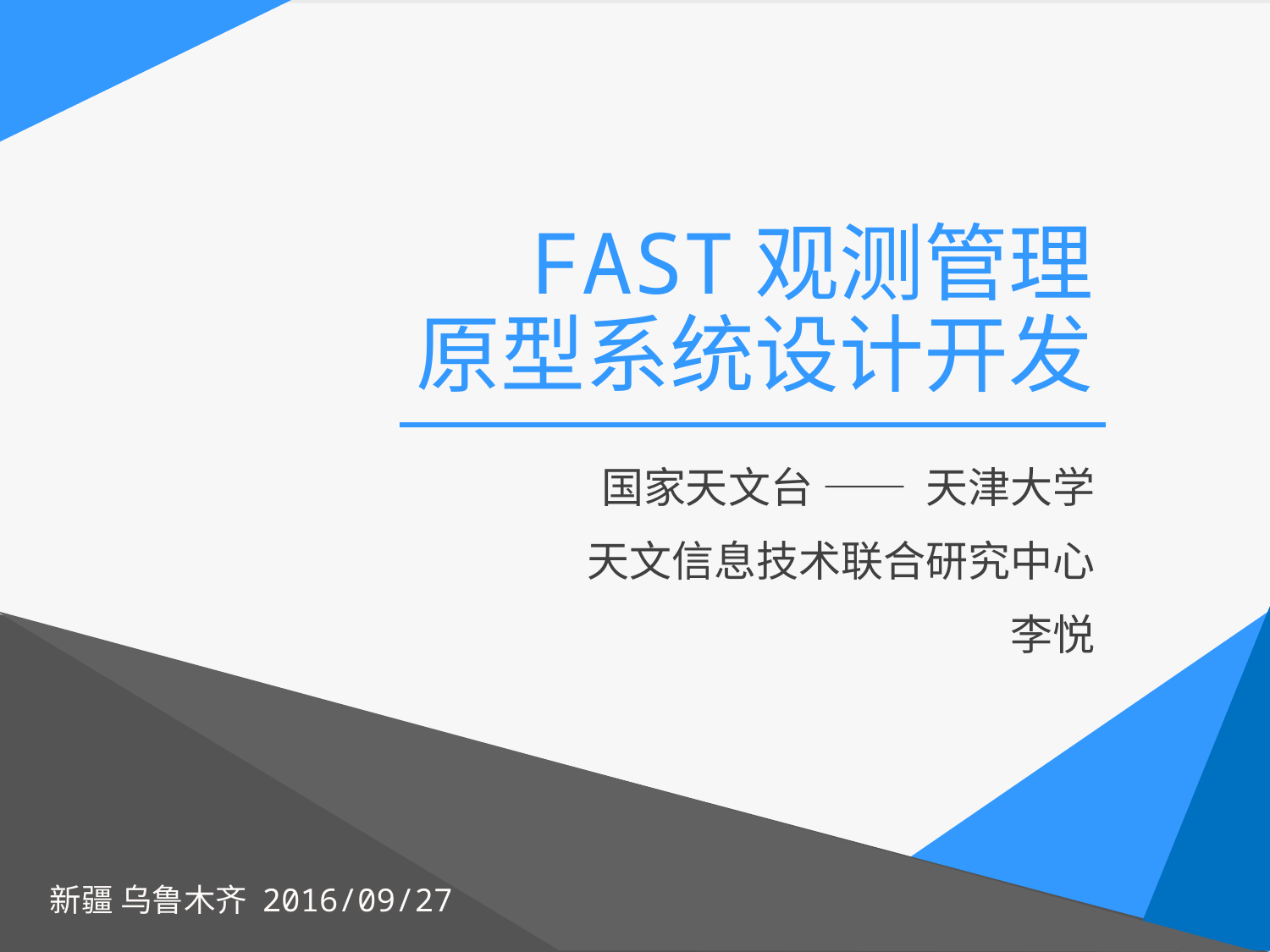

# FAST观测管理 原型系统设计开发
国家天文台 ——  天津大学
天文信息技术联合研究中心
李悦
新疆 乌鲁木齐 2016/09/27